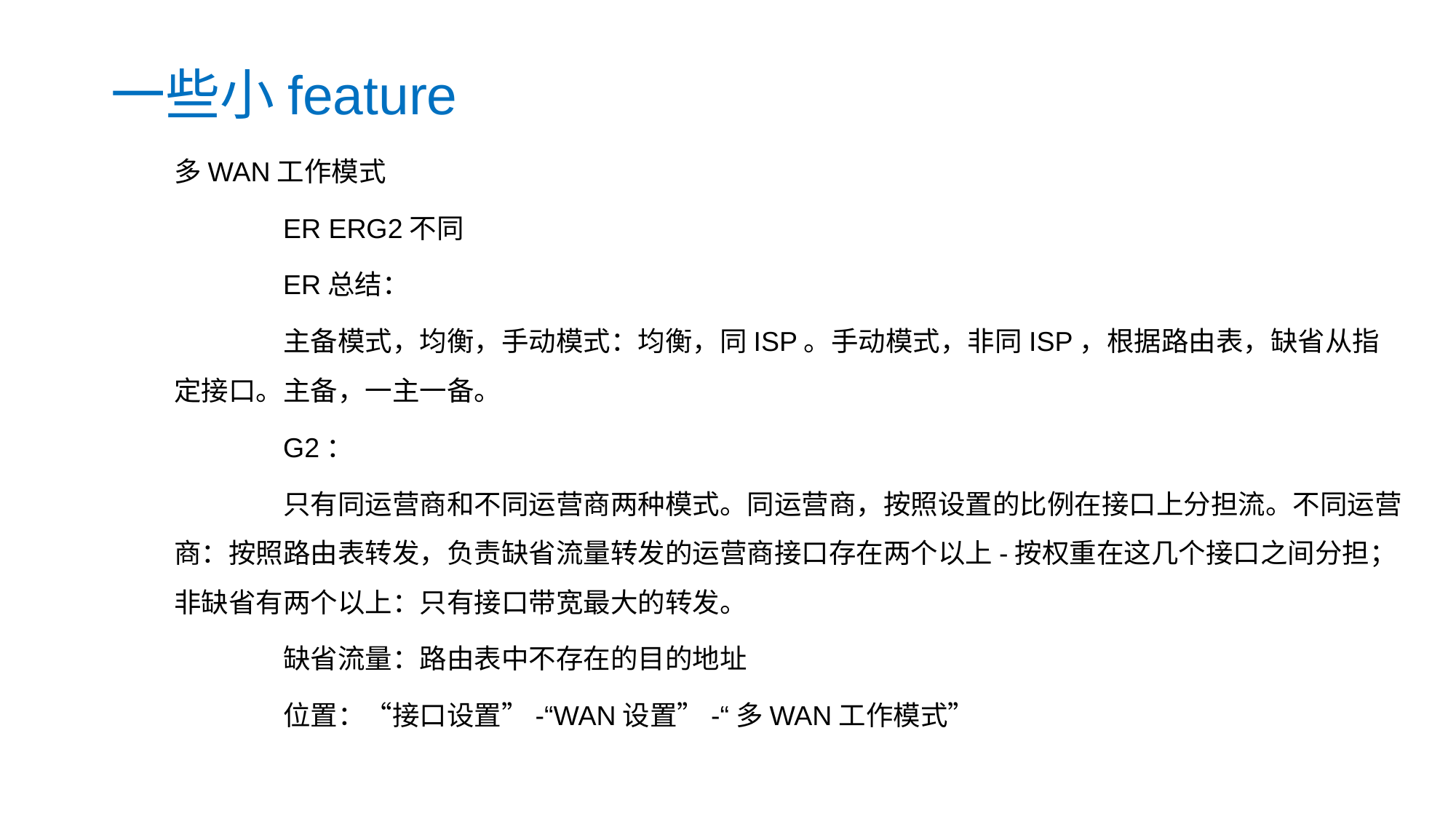

一些小feature
多WAN工作模式
	ER ERG2不同
	ER总结：
	主备模式，均衡，手动模式：均衡，同ISP。手动模式，非同ISP，根据路由表，缺省从指定接口。主备，一主一备。
	G2：
	只有同运营商和不同运营商两种模式。同运营商，按照设置的比例在接口上分担流。不同运营商：按照路由表转发，负责缺省流量转发的运营商接口存在两个以上-按权重在这几个接口之间分担；非缺省有两个以上：只有接口带宽最大的转发。
	缺省流量：路由表中不存在的目的地址
	位置：“接口设置”-“WAN设置”-“多WAN工作模式”